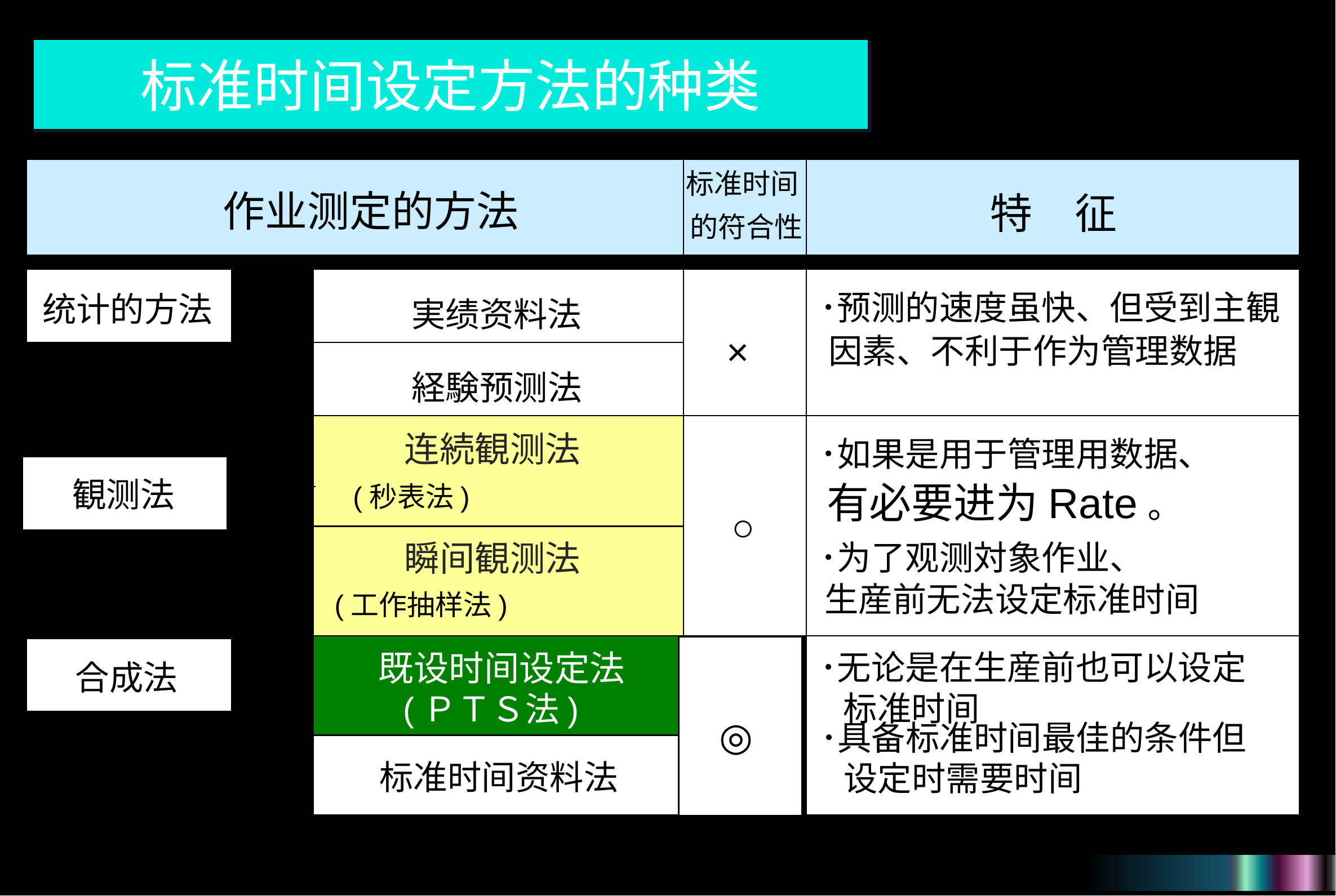

标准时间设定方法的种类

标准时间
作业测定的方法
特　征
的符合性

･预测的速度虽快、但受到主観
统计的方法
実绩资料法

×
因素、不利于作为管理数据

経験预测法

连続観测法
･如果是用于管理用数据、

観测法
有必要进为Rate｡
(秒表法)

○

瞬间観测法
･为了观测対象作业、
 生産前无法设定标准时间
(工作抽样法)

既设时间设定法
･无论是在生産前也可以设定
  标准时间
合成法

(ＰＴＳ法)
◎
･具备标准时间最佳的条件但
  设定时需要时间

　标准时间资料法